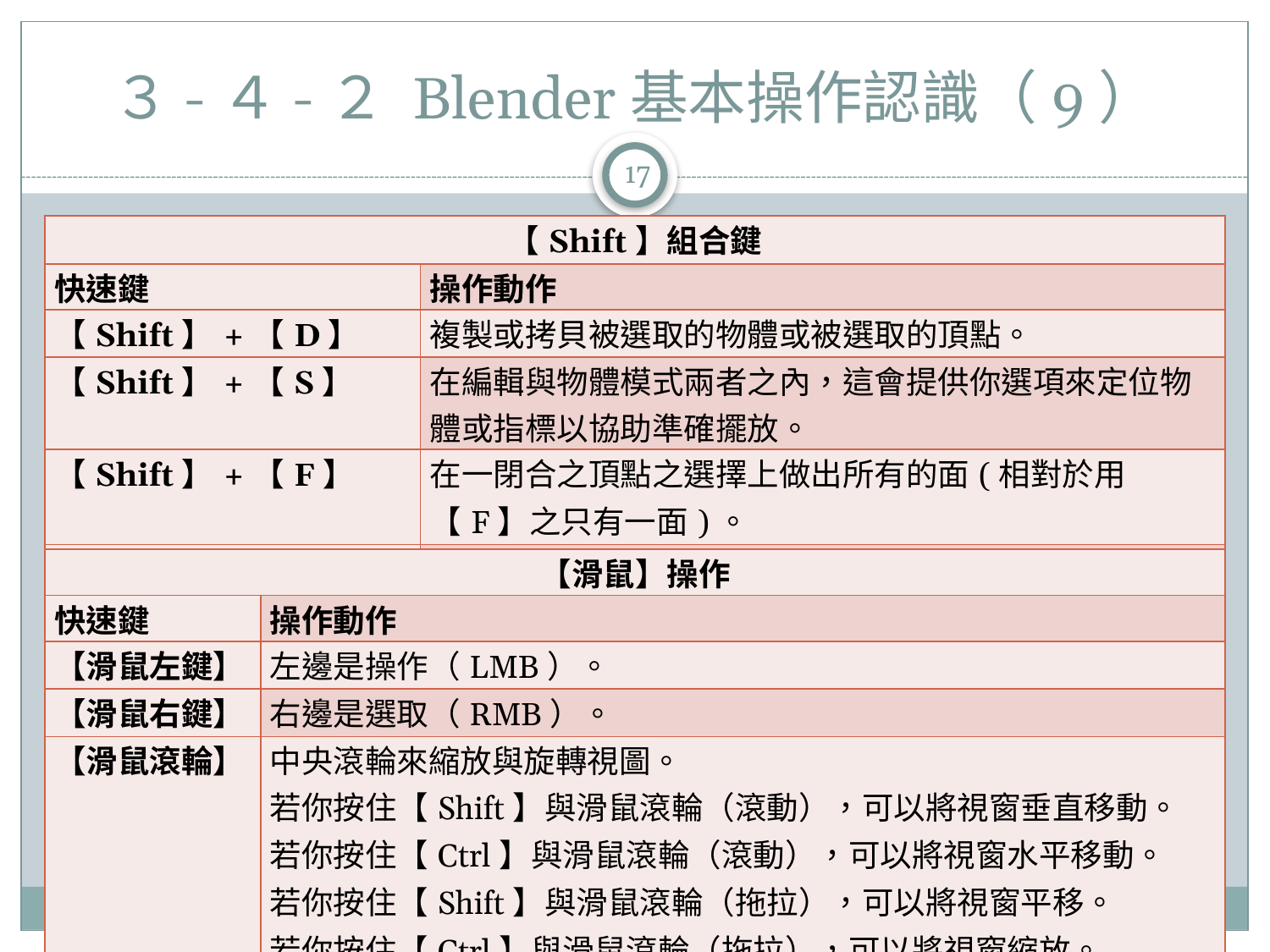

# ３-４-２ Blender基本操作認識（9）
17

| 【Shift】組合鍵 |  |
| --- | --- |
| 快速鍵 | 操作動作 |
| 【Shift】+【D】 | 複製或拷貝被選取的物體或被選取的頂點。 |
| 【Shift】+【S】 | 在編輯與物體模式兩者之內，這會提供你選項來定位物體或指標以協助準確擺放。 |
| 【Shift】+【F】 | 在一閉合之頂點之選擇上做出所有的面(相對於用【F】之只有一面)。 |
| 【Shift】+【Space】 | 雙動於現用視圖口之多重螢幕到螢幕間。 |
| 【滑鼠】操作 |  |
| --- | --- |
| 快速鍵 | 操作動作 |
| 【滑鼠左鍵】 | 左邊是操作（LMB）。 |
| 【滑鼠右鍵】 | 右邊是選取（RMB）。 |
| 【滑鼠滾輪】 | 中央滾輪來縮放與旋轉視圖。 若你按住【Shift】與滑鼠滾輪（滾動），可以將視窗垂直移動。 若你按住【Ctrl】與滑鼠滾輪（滾動），可以將視窗水平移動。 若你按住【Shift】與滑鼠滾輪（拖拉），可以將視窗平移。 若你按住【Ctrl】與滑鼠滾輪（拖拉），可以將視窗縮放。 若你按住【Alt】與滑鼠滾輪，增減影格數。 |